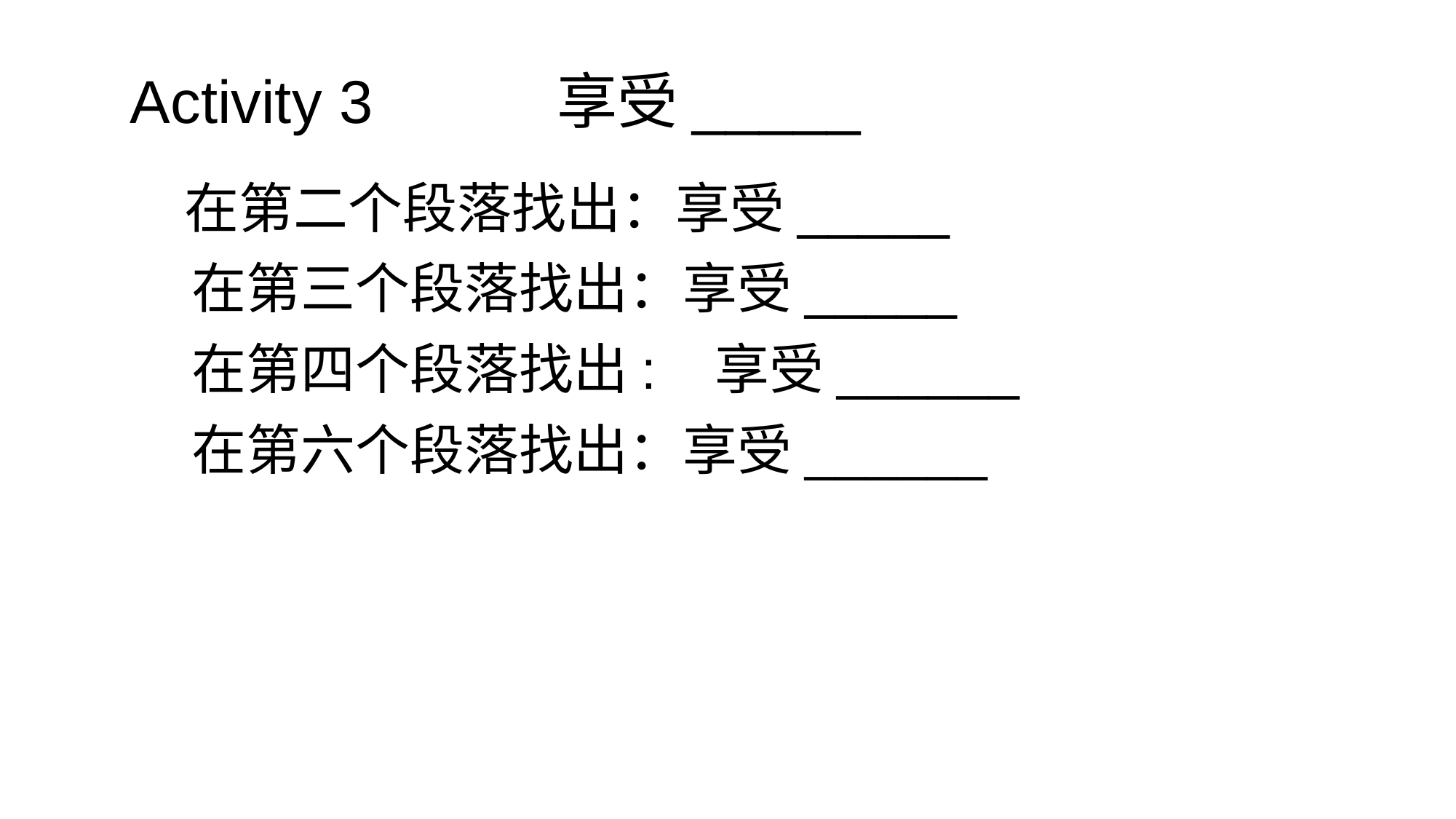

Activity 3          享受_____
       在第二个段落找出：享受_____
    在第三个段落找出：享受_____
    在第四个段落找出:   享受______
    在第六个段落找出：享受______